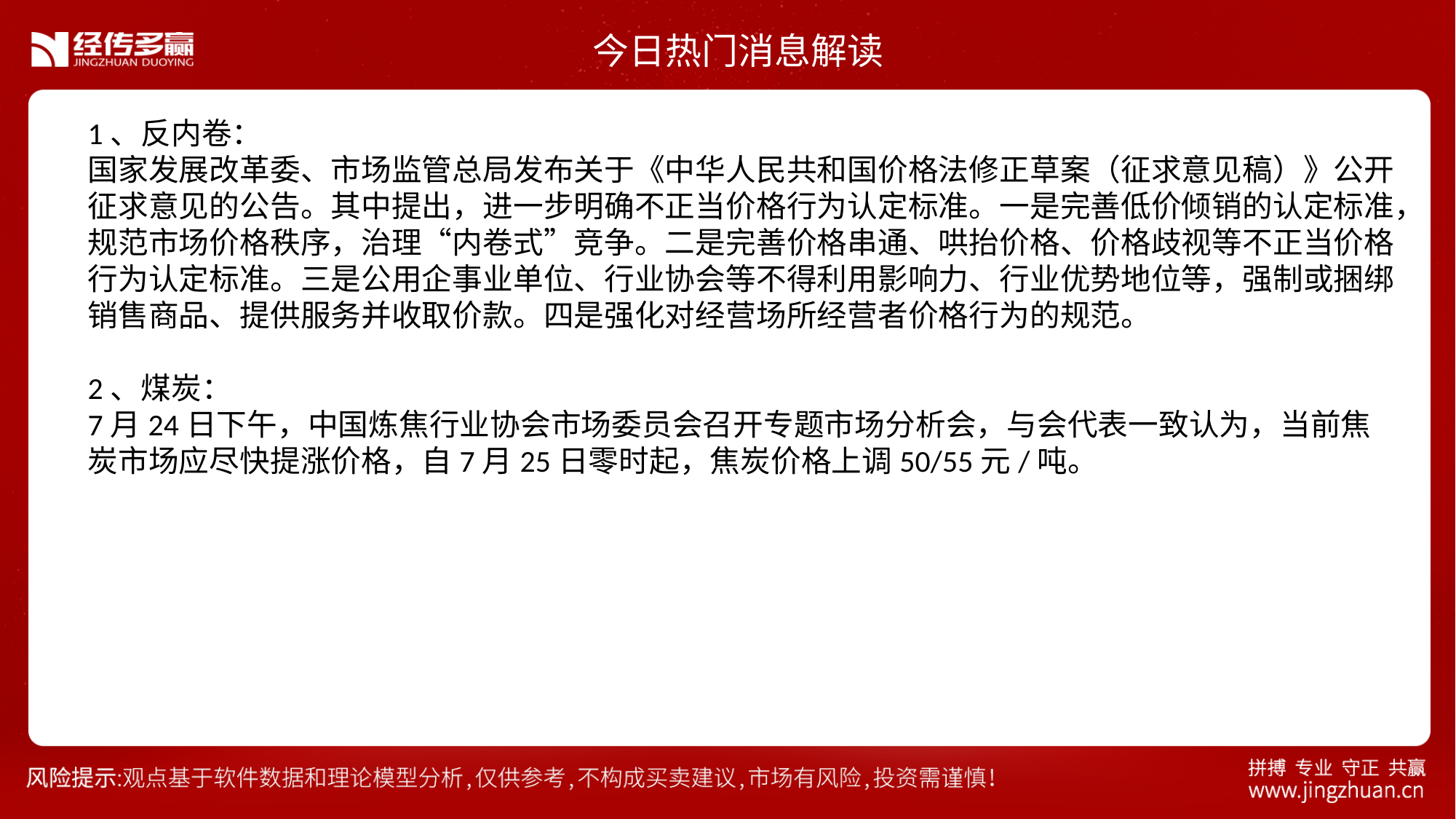

今日热门消息解读
1、反内卷：
国家发展改革委、市场监管总局发布关于《中华人民共和国价格法修正草案（征求意见稿）》公开征求意见的公告。其中提出，进一步明确不正当价格行为认定标准。一是完善低价倾销的认定标准，规范市场价格秩序，治理“内卷式”竞争。二是完善价格串通、哄抬价格、价格歧视等不正当价格行为认定标准。三是公用企事业单位、行业协会等不得利用影响力、行业优势地位等，强制或捆绑销售商品、提供服务并收取价款。四是强化对经营场所经营者价格行为的规范。

2、煤炭：
7月24日下午，中国炼焦行业协会市场委员会召开专题市场分析会，与会代表一致认为，当前焦炭市场应尽快提涨价格，自7月25日零时起，焦炭价格上调50/55元/吨。